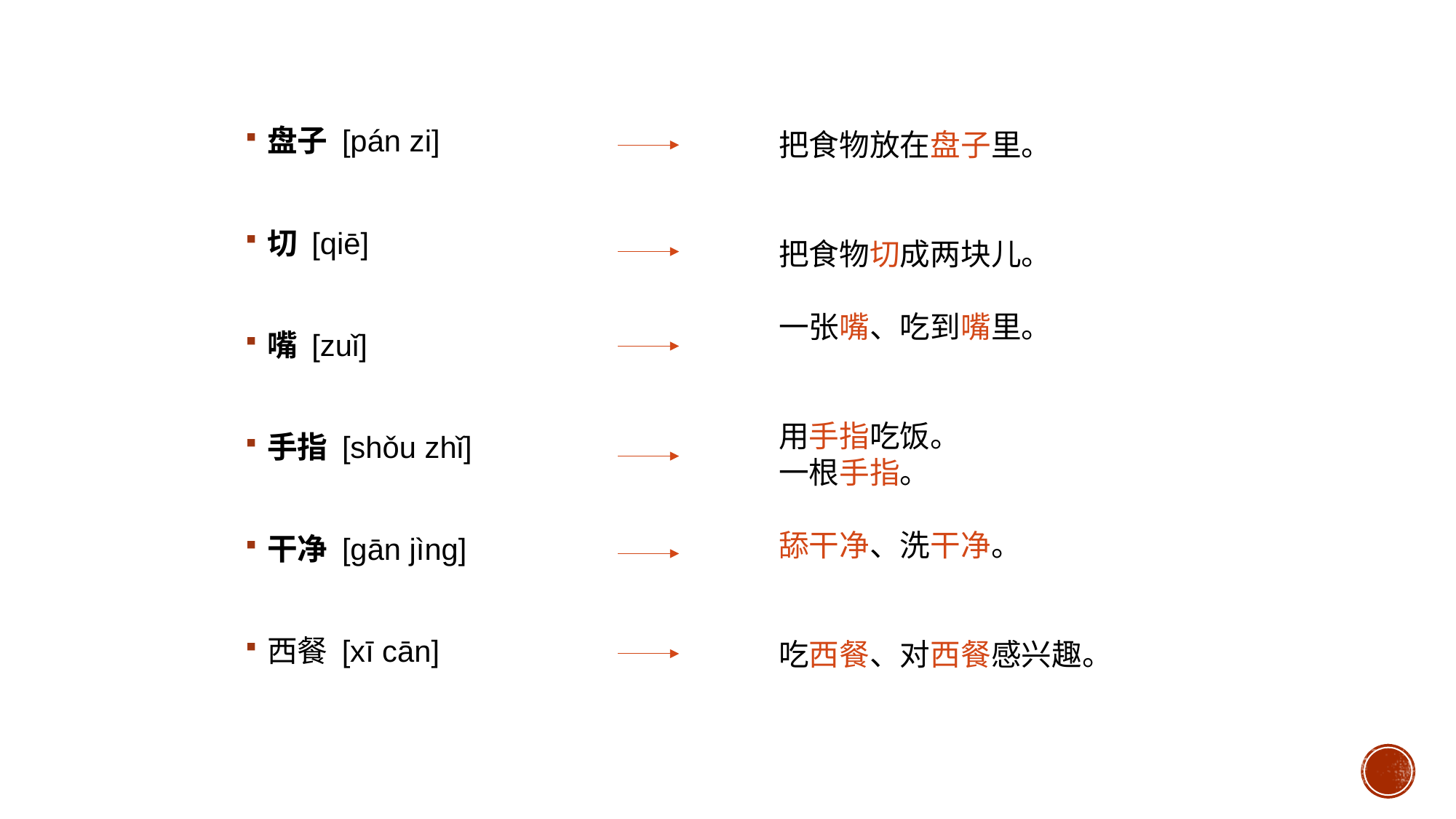

盘子 [pán zi]

切 [qiē]

嘴 [zuǐ]

手指 [shǒu zhǐ]

干净 [gān jìng]

西餐 [xī cān]

把食物放在盘子里。

把食物切成两块儿。

一张嘴、吃到嘴里。

用手指吃饭。
一根手指。

舔干净、洗干净。

吃西餐、对西餐感兴趣。